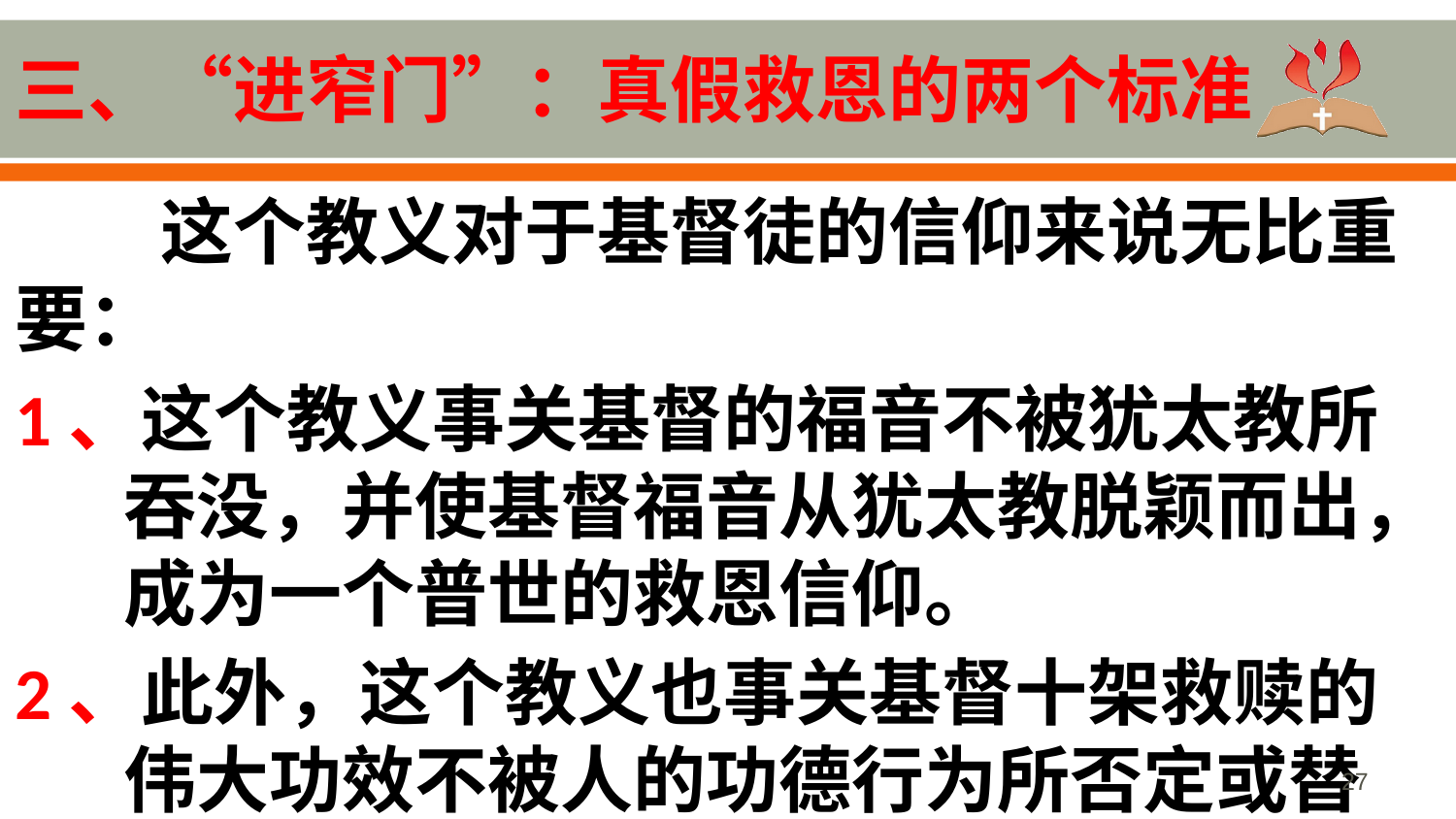

# 三、“进窄门”：真假救恩的两个标准
这个教义对于基督徒的信仰来说无比重要：
1、这个教义事关基督的福音不被犹太教所吞没，并使基督福音从犹太教脱颖而出，成为一个普世的救恩信仰。
2、此外，这个教义也事关基督十架救赎的伟大功效不被人的功德行为所否定或替代。

27